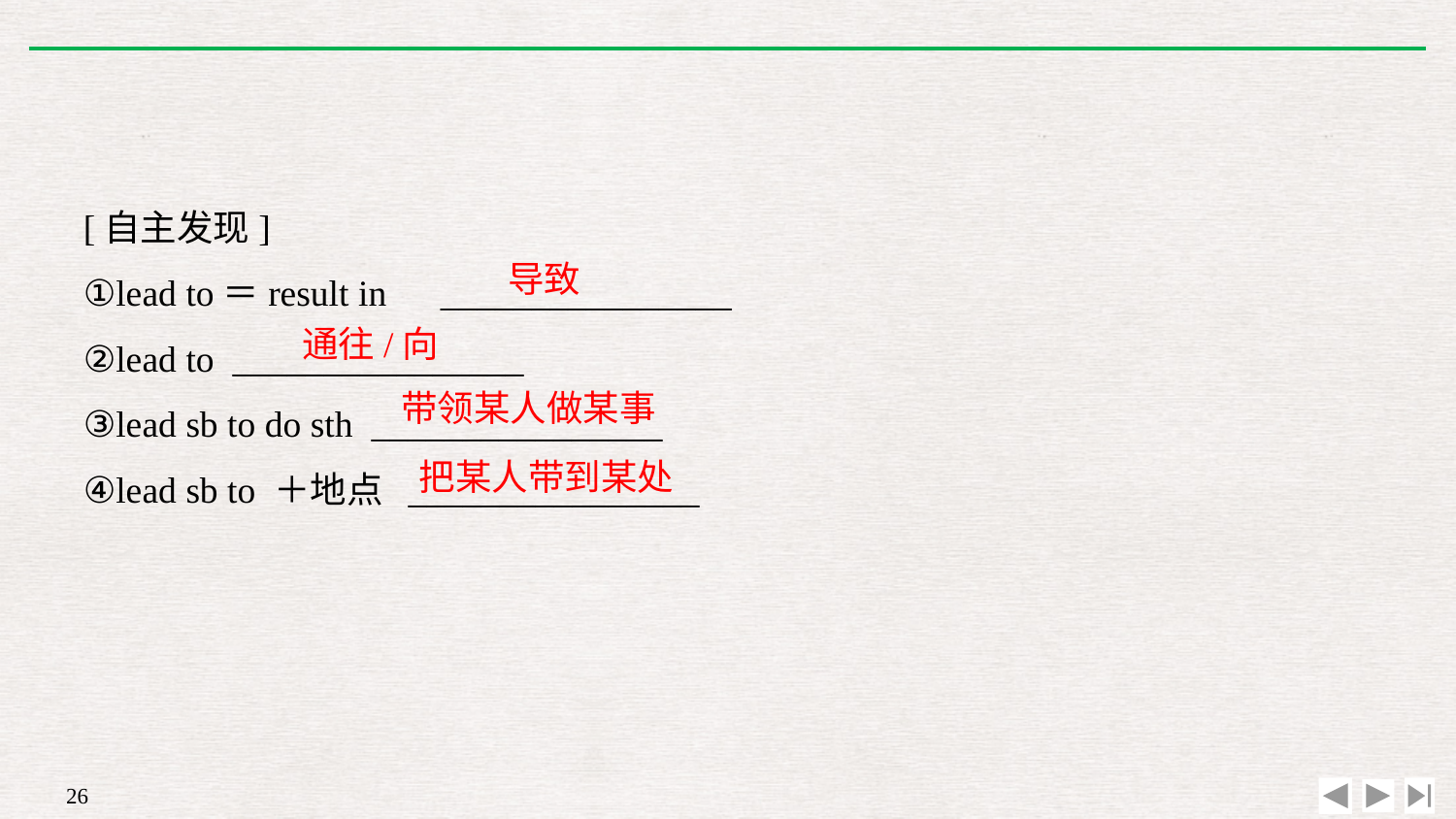

[自主发现]
①lead to＝result in　________________
②lead to  ________________
③lead sb to do sth  ________________
④lead sb to ＋地点  ________________
导致
通往/向
带领某人做某事
把某人带到某处